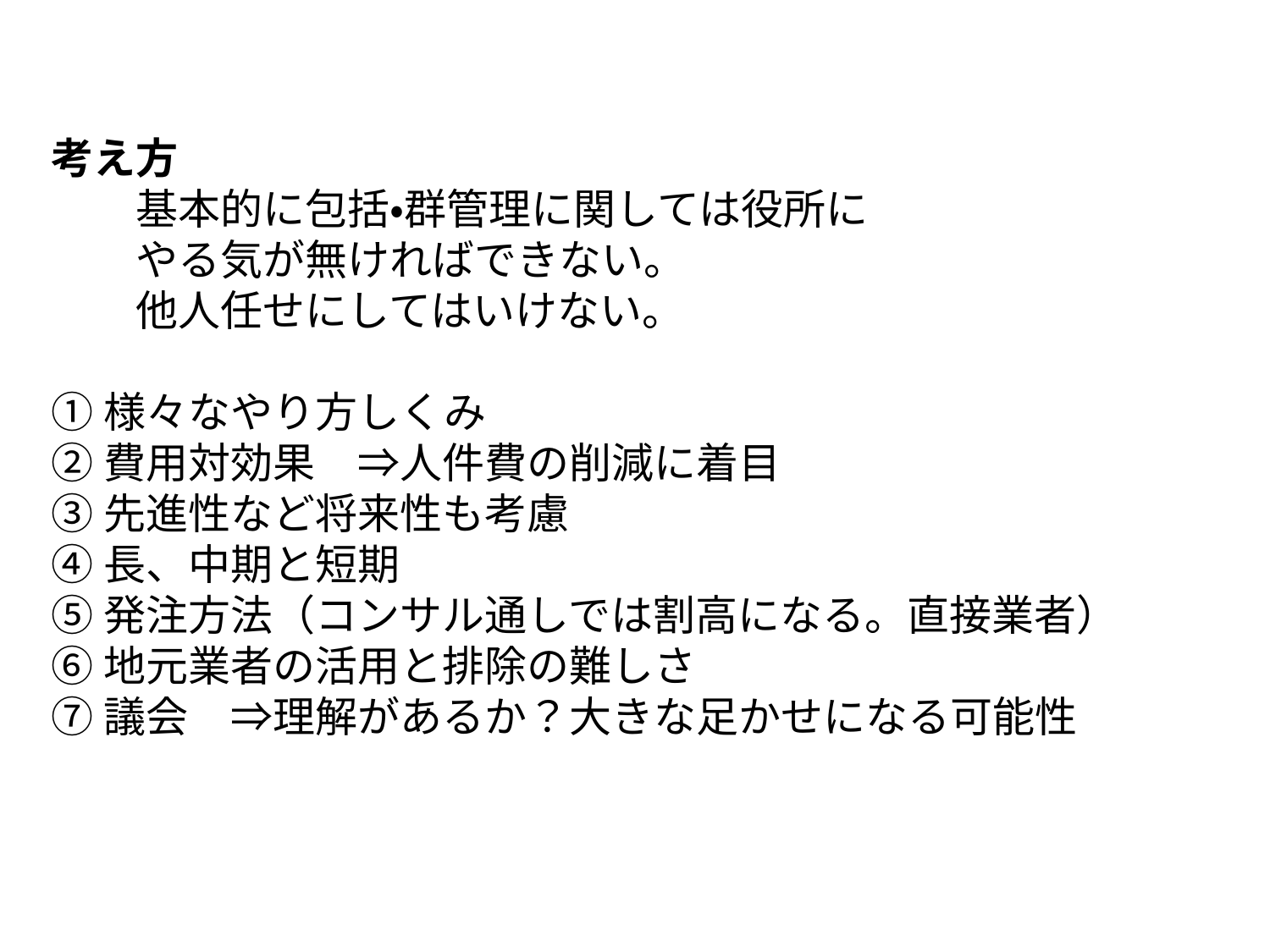

考え方
　　基本的に包括・群管理に関しては役所に
　　やる気が無ければできない。
　　他人任せにしてはいけない。

①様々なやり方しくみ
②費用対効果　⇒人件費の削減に着目
③先進性など将来性も考慮
④長、中期と短期
⑤発注方法（コンサル通しでは割高になる。直接業者）
⑥地元業者の活用と排除の難しさ
⑦議会　⇒理解があるか？大きな足かせになる可能性